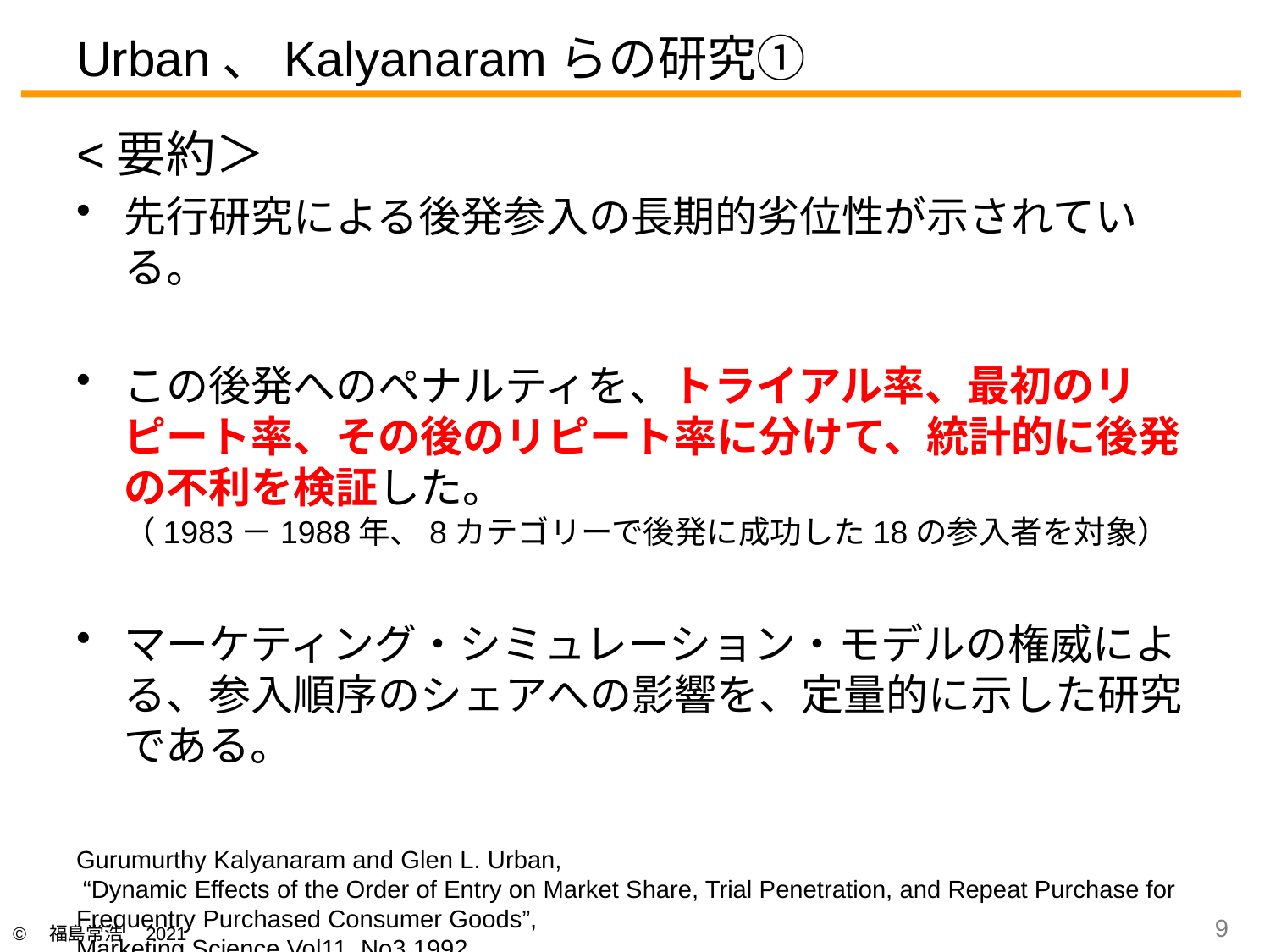

# Urban、Kalyanaramらの研究①
<要約＞
先行研究による後発参入の長期的劣位性が示されている。

この後発へのペナルティを、トライアル率、最初のリピート率、その後のリピート率に分けて、統計的に後発の不利を検証した。
（1983－1988年、8カテゴリーで後発に成功した18の参入者を対象）

マーケティング・シミュレーション・モデルの権威による、参入順序のシェアへの影響を、定量的に示した研究である。

Gurumurthy Kalyanaram and Glen L. Urban,
 “Dynamic Effects of the Order of Entry on Market Share, Trial Penetration, and Repeat Purchase for Frequentry Purchased Consumer Goods”,
Marketing Science Vol11, No3 1992
9